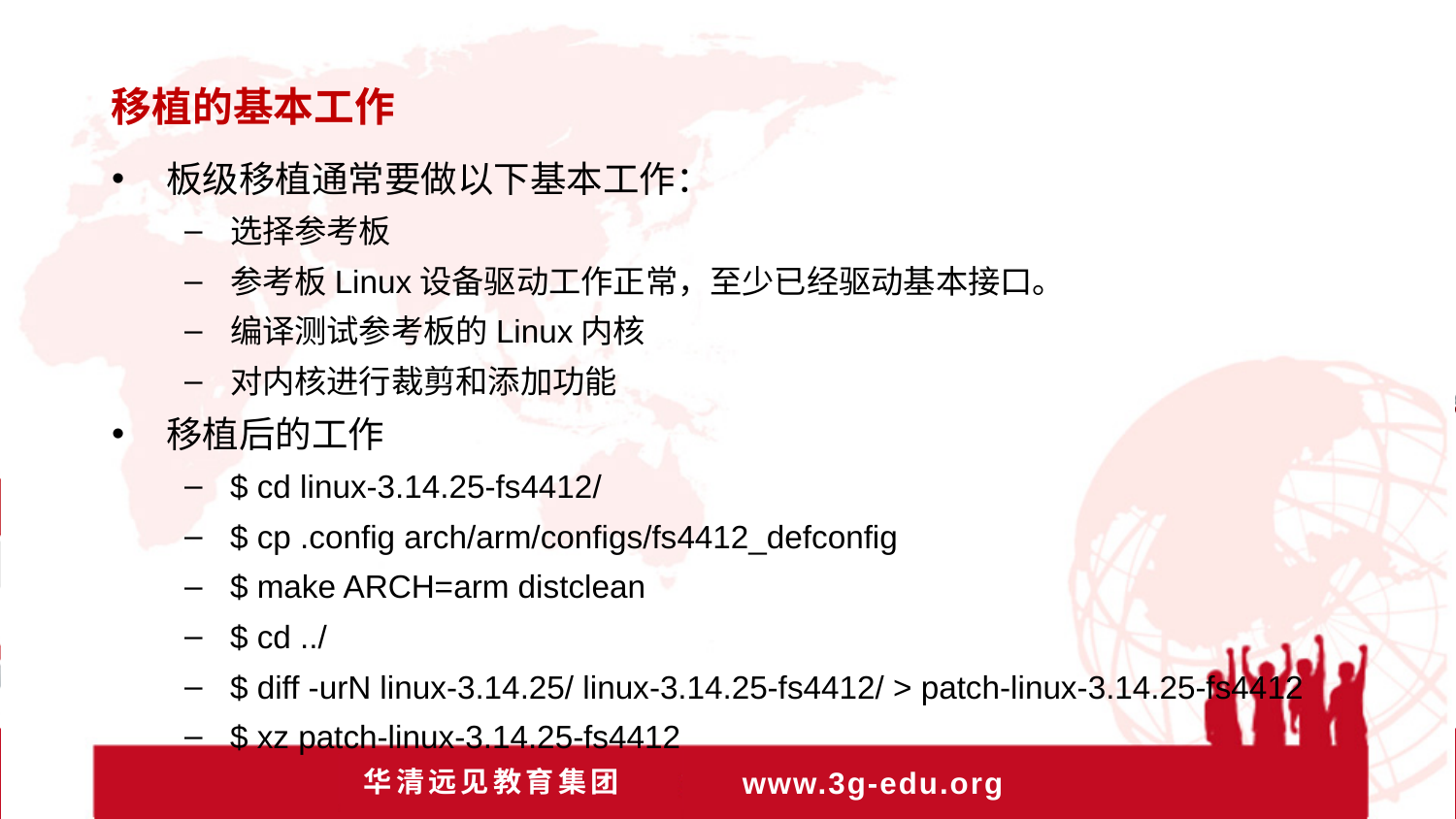

移植的基本工作
板级移植通常要做以下基本工作：
选择参考板
参考板Linux设备驱动工作正常，至少已经驱动基本接口。
编译测试参考板的Linux内核
对内核进行裁剪和添加功能
移植后的工作
$ cd linux-3.14.25-fs4412/
$ cp .config arch/arm/configs/fs4412_defconfig
$ make ARCH=arm distclean
$ cd ../
$ diff -urN linux-3.14.25/ linux-3.14.25-fs4412/ > patch-linux-3.14.25-fs4412
$ xz patch-linux-3.14.25-fs4412